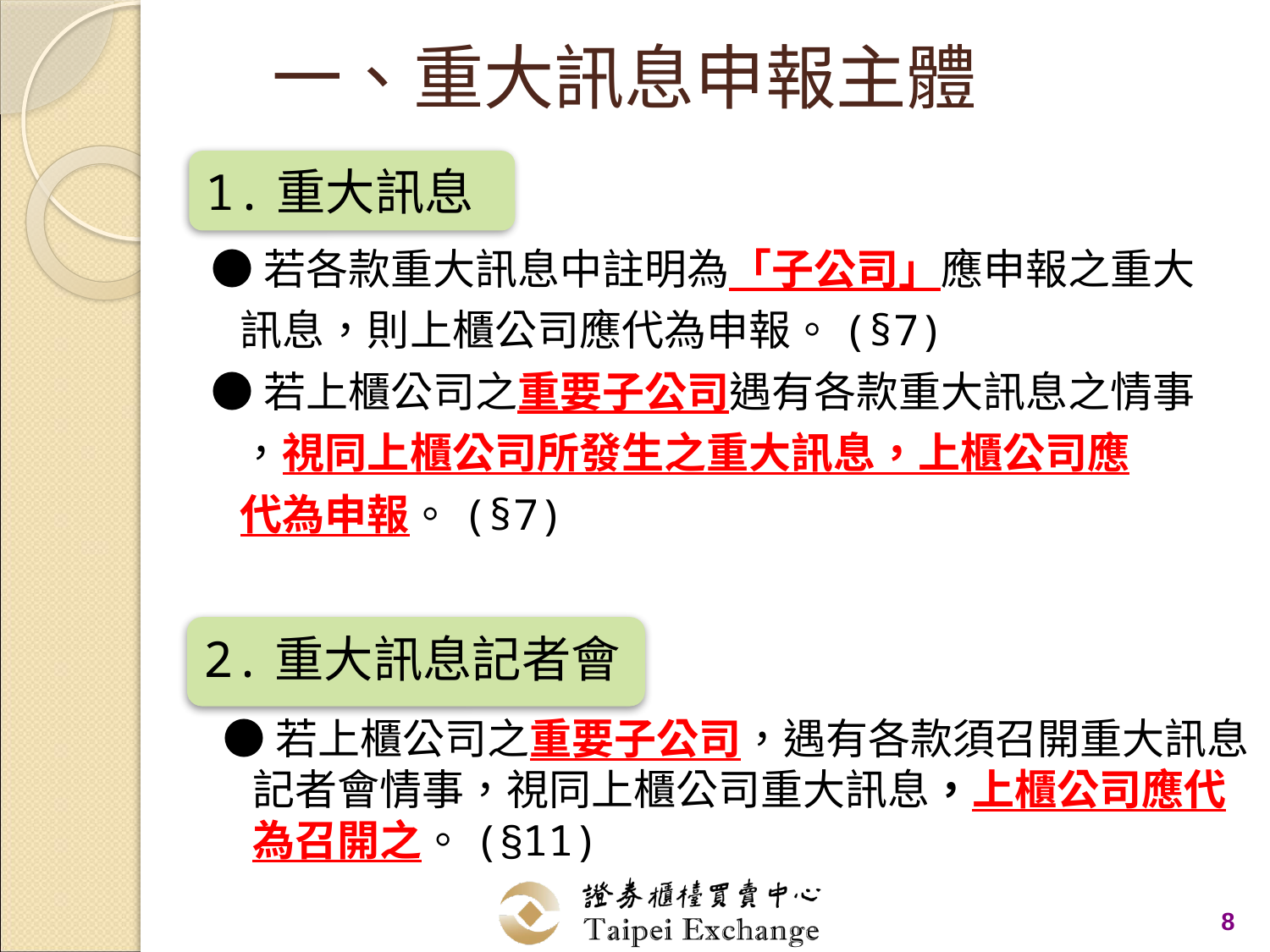

# 一、重大訊息申報主體
1.重大訊息
●若各款重大訊息中註明為「子公司」應申報之重大
  訊息，則上櫃公司應代為申報。(§7)
●若上櫃公司之重要子公司遇有各款重大訊息之情事
  ，視同上櫃公司所發生之重大訊息，上櫃公司應
  代為申報。(§7)

2.重大訊息記者會
●若上櫃公司之重要子公司，遇有各款須召開重大訊息
  記者會情事，視同上櫃公司重大訊息，上櫃公司應代
  為召開之。(§11)
8